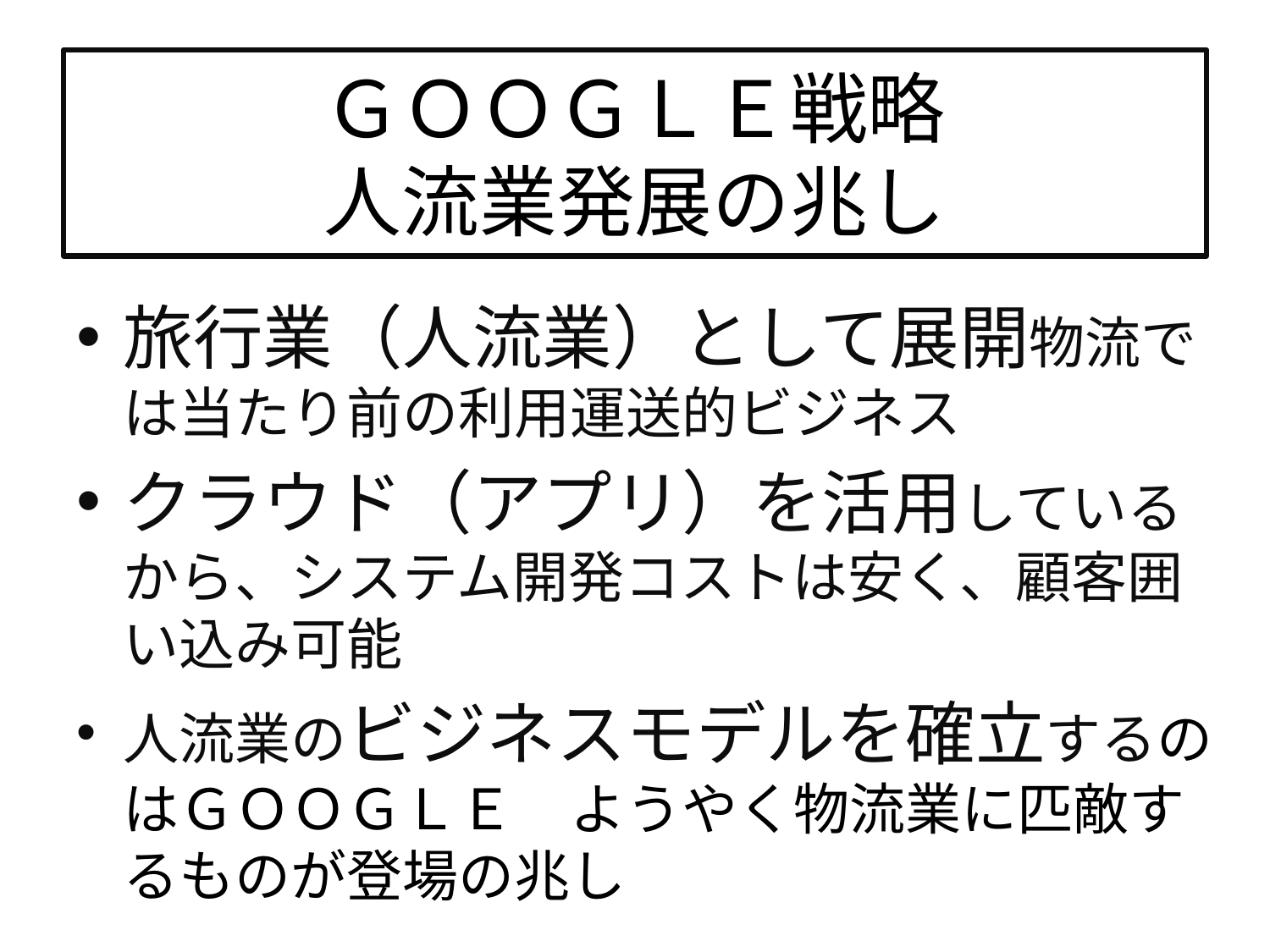

# ＧＯＯＧＬＥ戦略 人流業発展の兆し
旅行業（人流業）として展開物流では当たり前の利用運送的ビジネス
クラウド（アプリ）を活用しているから、システム開発コストは安く、顧客囲い込み可能
人流業のビジネスモデルを確立するのはＧＯＯＧＬＥ　ようやく物流業に匹敵するものが登場の兆し